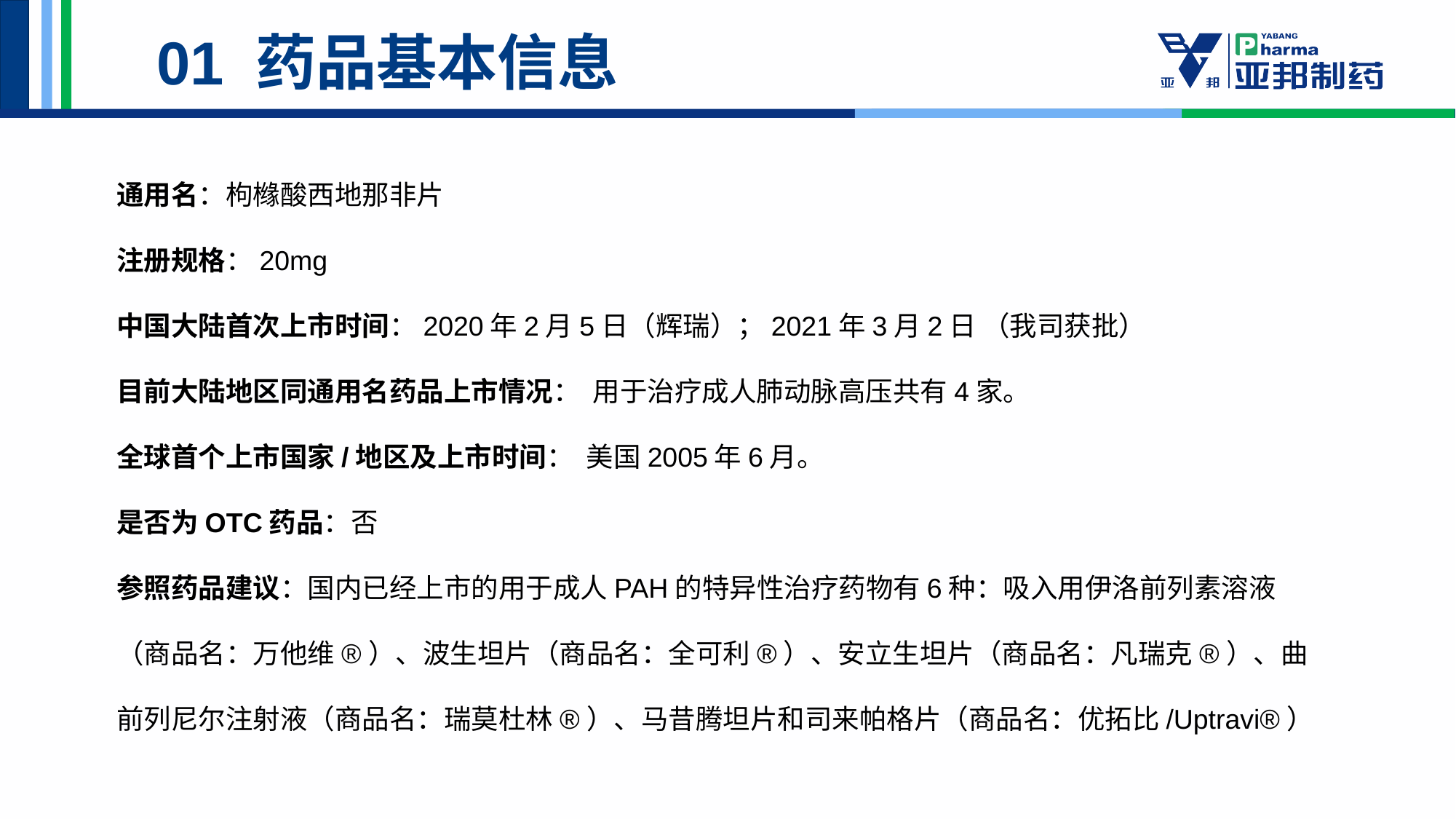

01 药品基本信息

通用名：枸橼酸西地那非片
注册规格：20mg
中国大陆首次上市时间：2020年2月5日（辉瑞）；2021年3月2日 （我司获批）
目前大陆地区同通用名药品上市情况：  用于治疗成人肺动脉高压共有4家。
全球首个上市国家/地区及上市时间：  美国2005年6月。
是否为OTC药品：否
参照药品建议：国内已经上市的用于成人PAH的特异性治疗药物有6种：吸入用伊洛前列素溶液（商品名：万他维®）、波生坦片（商品名：全可利®）、安立生坦片（商品名：凡瑞克®）、曲前列尼尔注射液（商品名：瑞莫杜林®）、马昔腾坦片和司来帕格片（商品名：优拓比/Uptravi®）